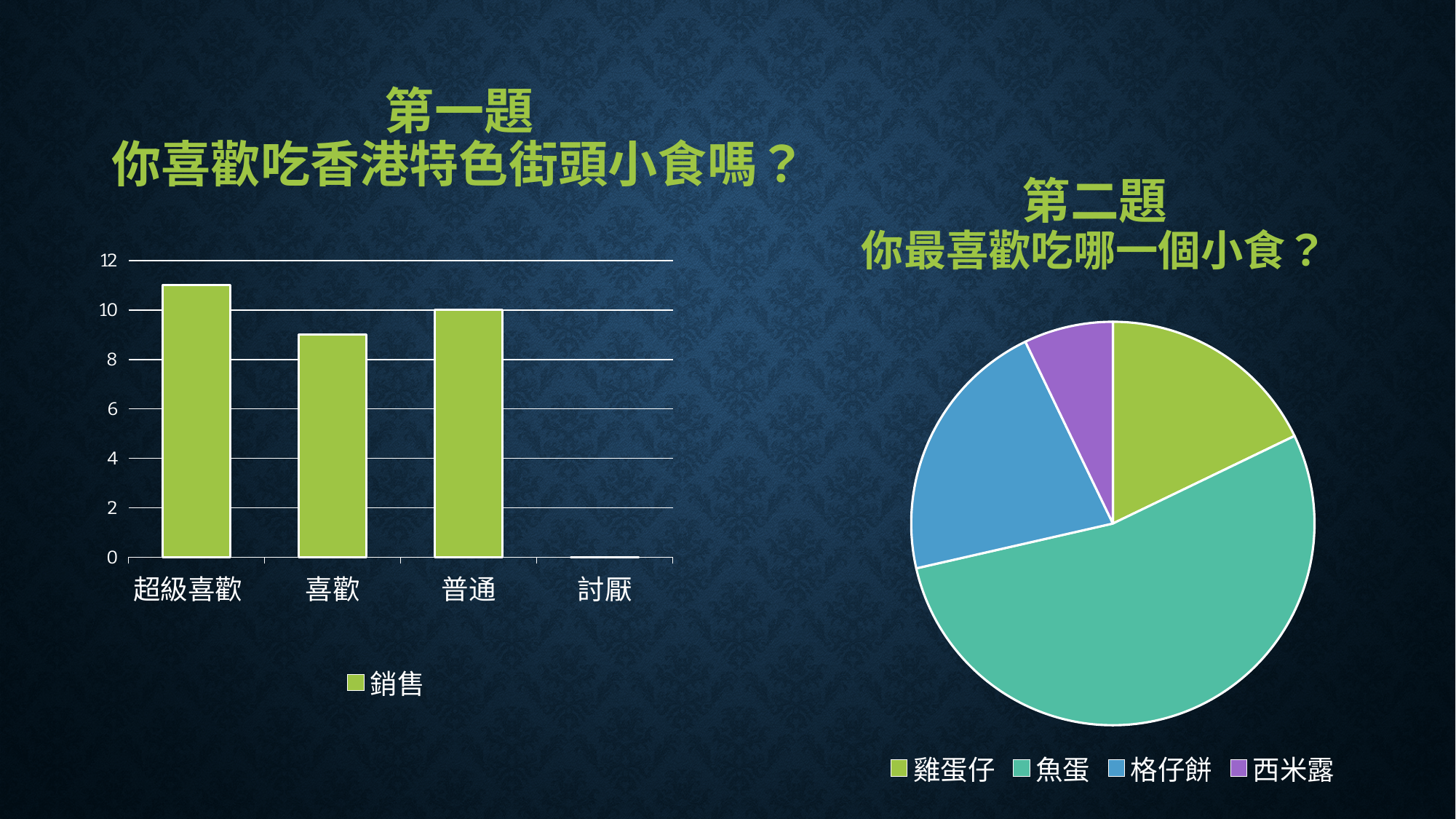

# 第一題 你喜歡吃香港特色街頭小食嗎？
第二題
你最喜歡吃哪一個小食？

### Chart

| Category | 銷售 |
|---|---|
| 超級喜歡    | 11.0 |
| 喜歡 | 9.0 |
| 普通 | 10.0 |
| 討厭
 | 0.0 |

### Chart

| Category | 銷售 |
|---|---|
| 雞蛋仔 | 5.0 |
| 魚蛋 | 15.0 |
| 格仔餅 | 6.0 |
| 西米露 | 2.0 |